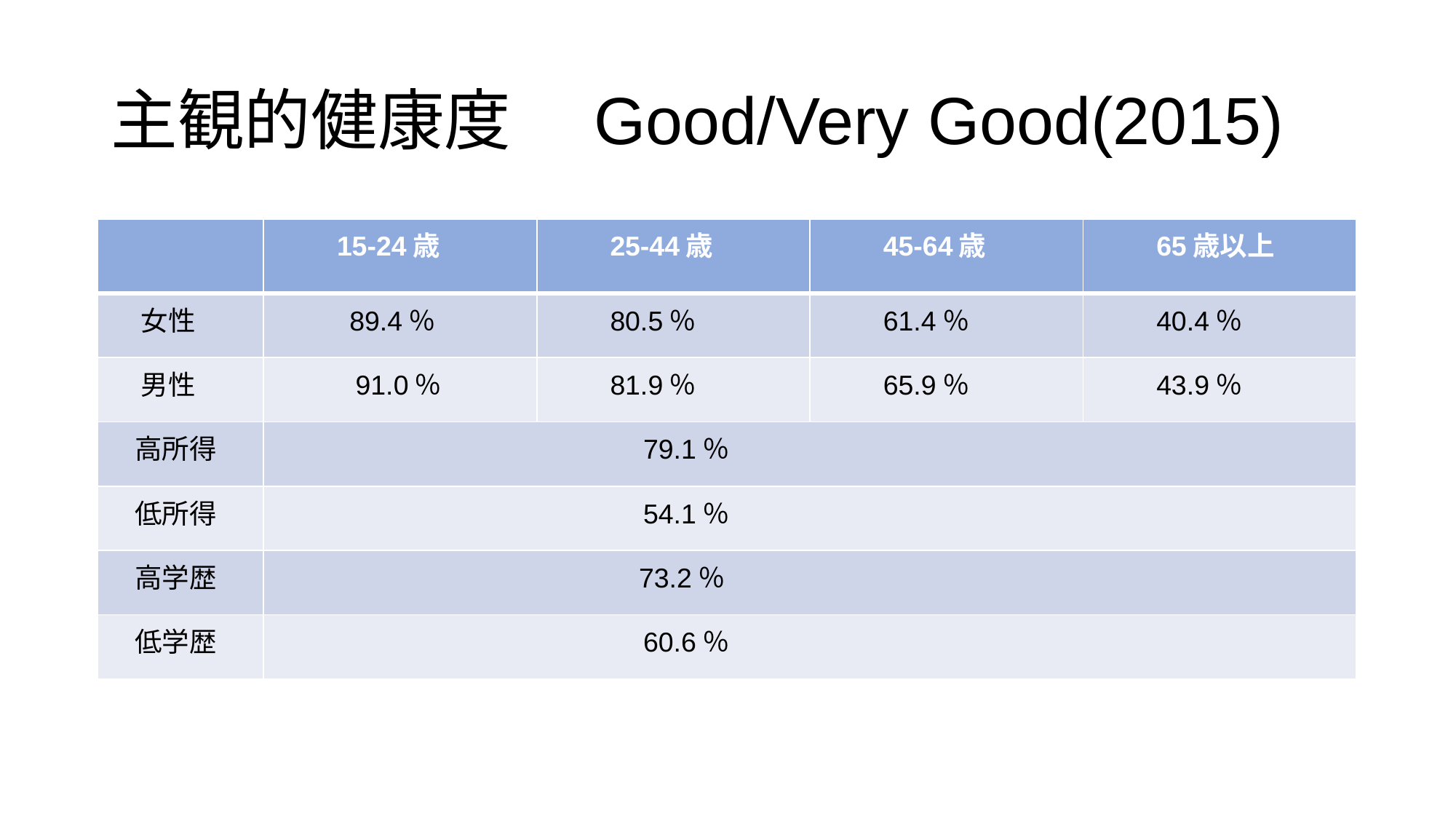

# 主観的健康度　Good/Very Good(2015)
|  | 15-24歳 | 25-44歳 | 45-64歳 | 65歳以上 |
| --- | --- | --- | --- | --- |
| 女性 | 89.4％ | 80.5％ | 61.4％ | 40.4％ |
| 男性 | 91.0％ | 81.9％ | 65.9％ | 43.9％ |
| 高所得 | 79.1％ |  |  |  |
| 低所得 | 54.1％ |  |  |  |
| 高学歴 | 73.2％ |  |  |  |
| 低学歴 | 60.6％ |  |  |  |